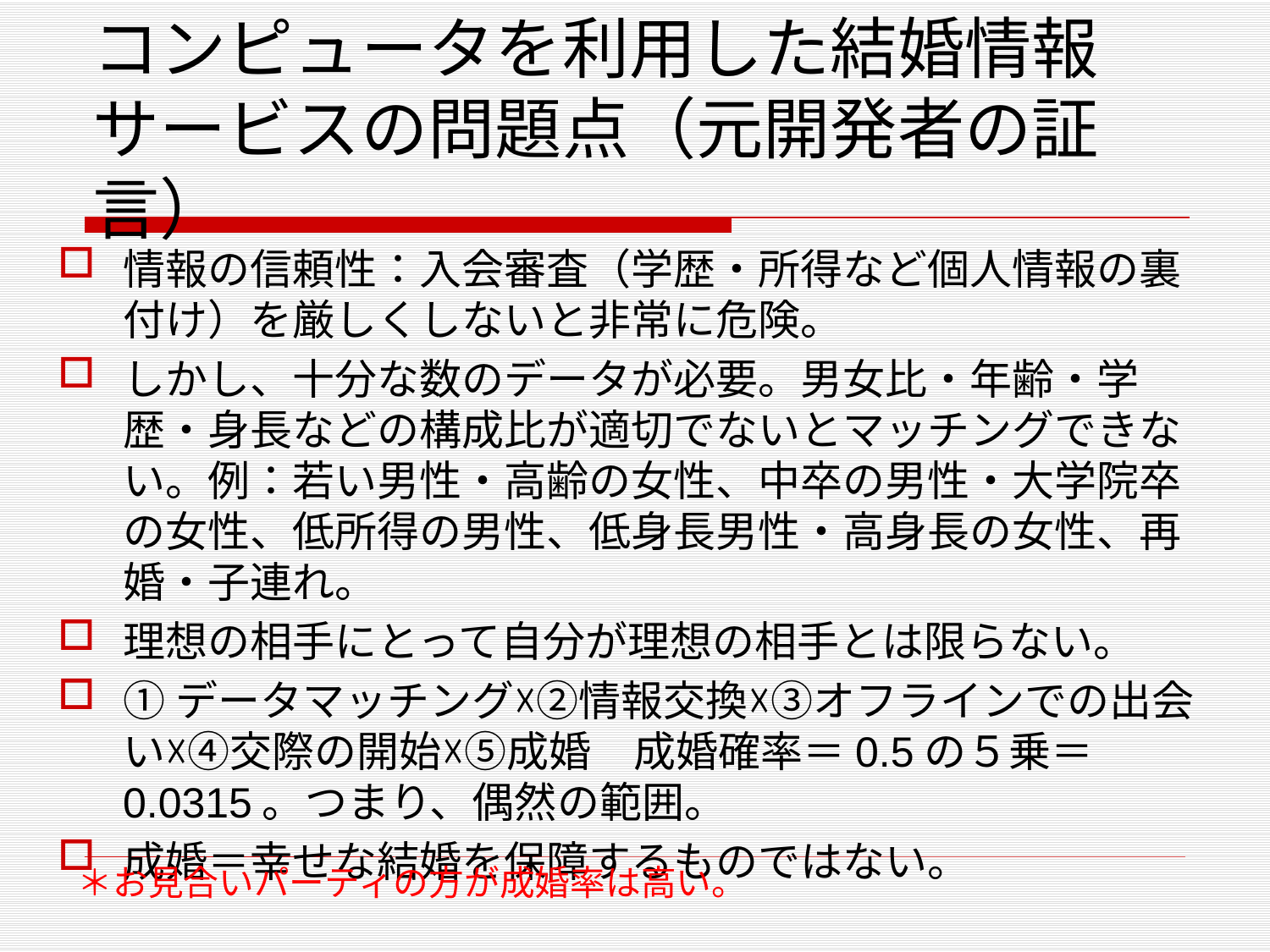

# コンピュータを利用した結婚情報サービスの問題点（元開発者の証言）
情報の信頼性：入会審査（学歴・所得など個人情報の裏付け）を厳しくしないと非常に危険。
しかし、十分な数のデータが必要。男女比・年齢・学歴・身長などの構成比が適切でないとマッチングできない。例：若い男性・高齢の女性、中卒の男性・大学院卒の女性、低所得の男性、低身長男性・高身長の女性、再婚・子連れ。
理想の相手にとって自分が理想の相手とは限らない。
①データマッチング☓②情報交換☓③オフラインでの出会い☓④交際の開始☓⑤成婚　成婚確率＝0.5の５乗＝0.0315。つまり、偶然の範囲。
成婚＝幸せな結婚を保障するものではない。

＊お見合いパーティの方が成婚率は高い。